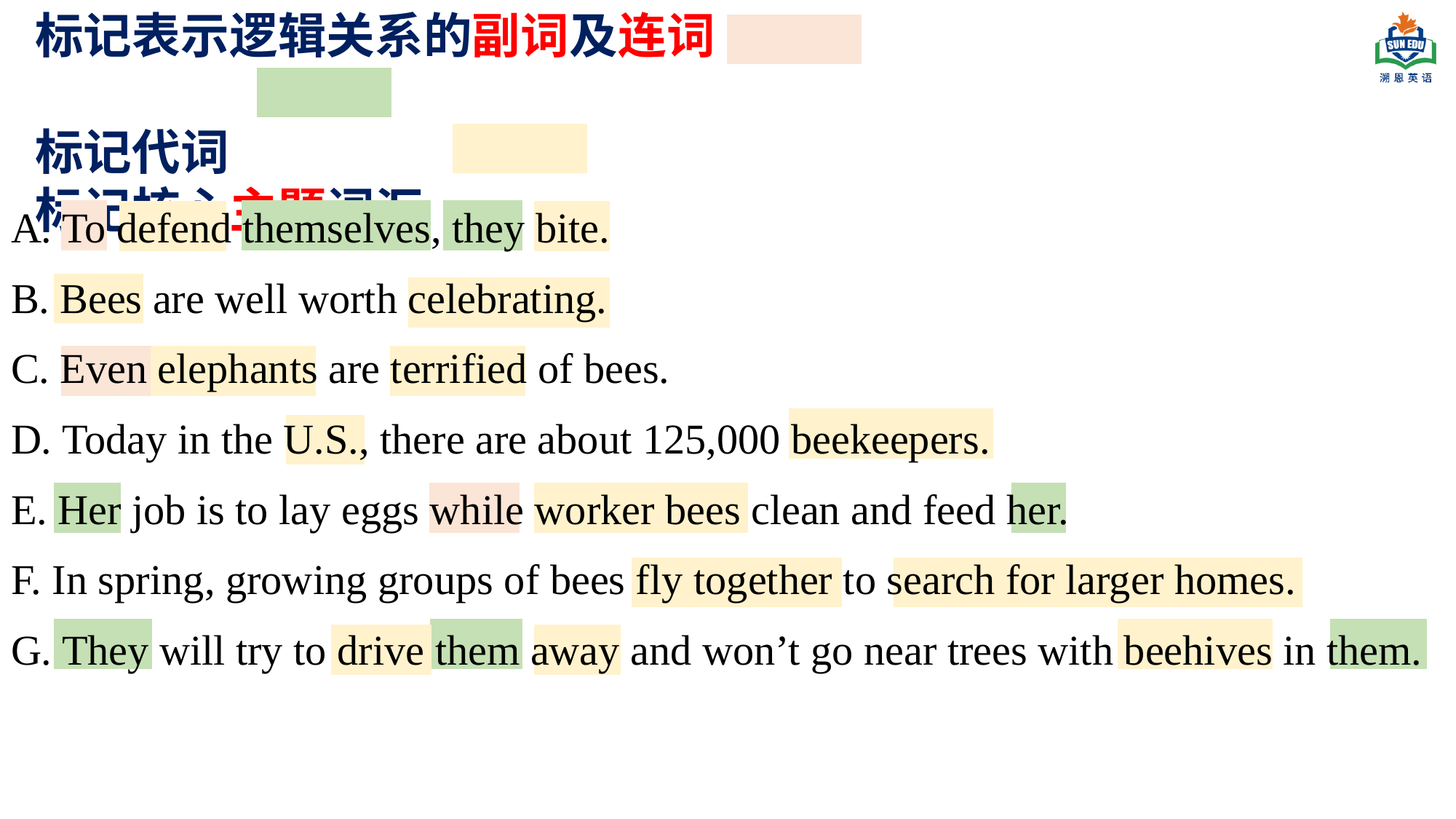

标记表示逻辑关系的副词及连词
标记代词
标记核心主题词汇

A. To defend themselves, they bite.
B. Bees are well worth celebrating.
C. Even elephants are terrified of bees.
D. Today in the U.S., there are about 125,000 beekeepers.
E. Her job is to lay eggs while worker bees clean and feed her.
F. In spring, growing groups of bees fly together to search for larger homes.
G. They will try to drive them away and won’t go near trees with beehives in them.